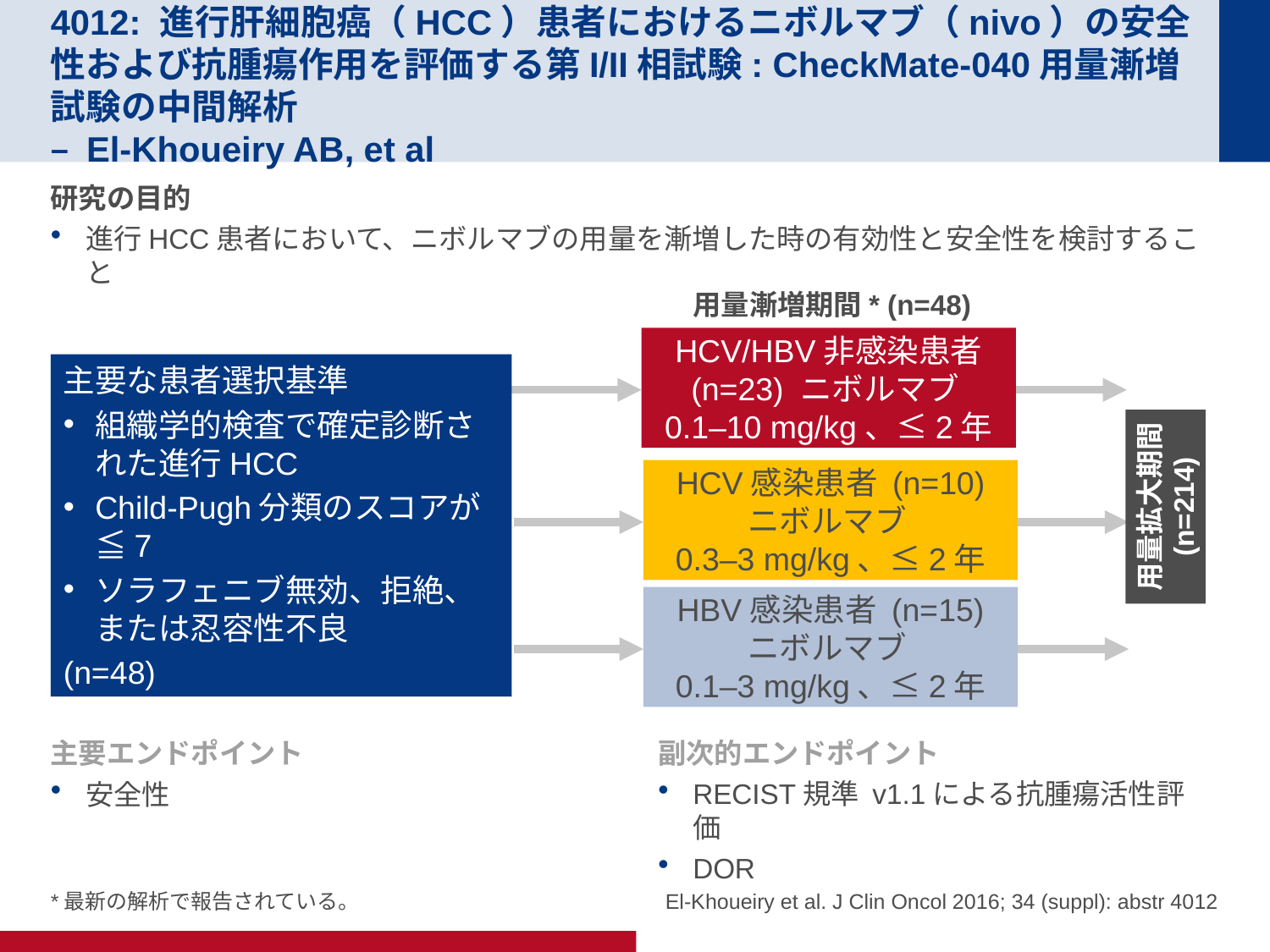

# 4012: 進行肝細胞癌（HCC）患者におけるニボルマブ（nivo）の安全性および抗腫瘍作用を評価する第I/II相試験: CheckMate-040用量漸増試験の中間解析 – El-Khoueiry AB, et al
研究の目的
進行HCC患者において、ニボルマブの用量を漸増した時の有効性と安全性を検討すること
用量漸増期間* (n=48)
HCV/HBV非感染患者 (n=23) ニボルマブ
0.1–10 mg/kg、≤2年
主要な患者選択基準
組織学的検査で確定診断された進行HCC
Child-Pugh分類のスコアが≦7
ソラフェニブ無効、拒絶、または忍容性不良
(n=48)
HCV感染患者 (n=10) ニボルマブ
0.3–3 mg/kg、≤2年
用量拡大期間
(n=214)
HBV感染患者 (n=15) ニボルマブ
0.1–3 mg/kg、≤2年
主要エンドポイント
安全性

副次的エンドポイント
RECIST規準 v1.1による抗腫瘍活性評価
DOR
El-Khoueiry et al. J Clin Oncol 2016; 34 (suppl): abstr 4012
*最新の解析で報告されている。